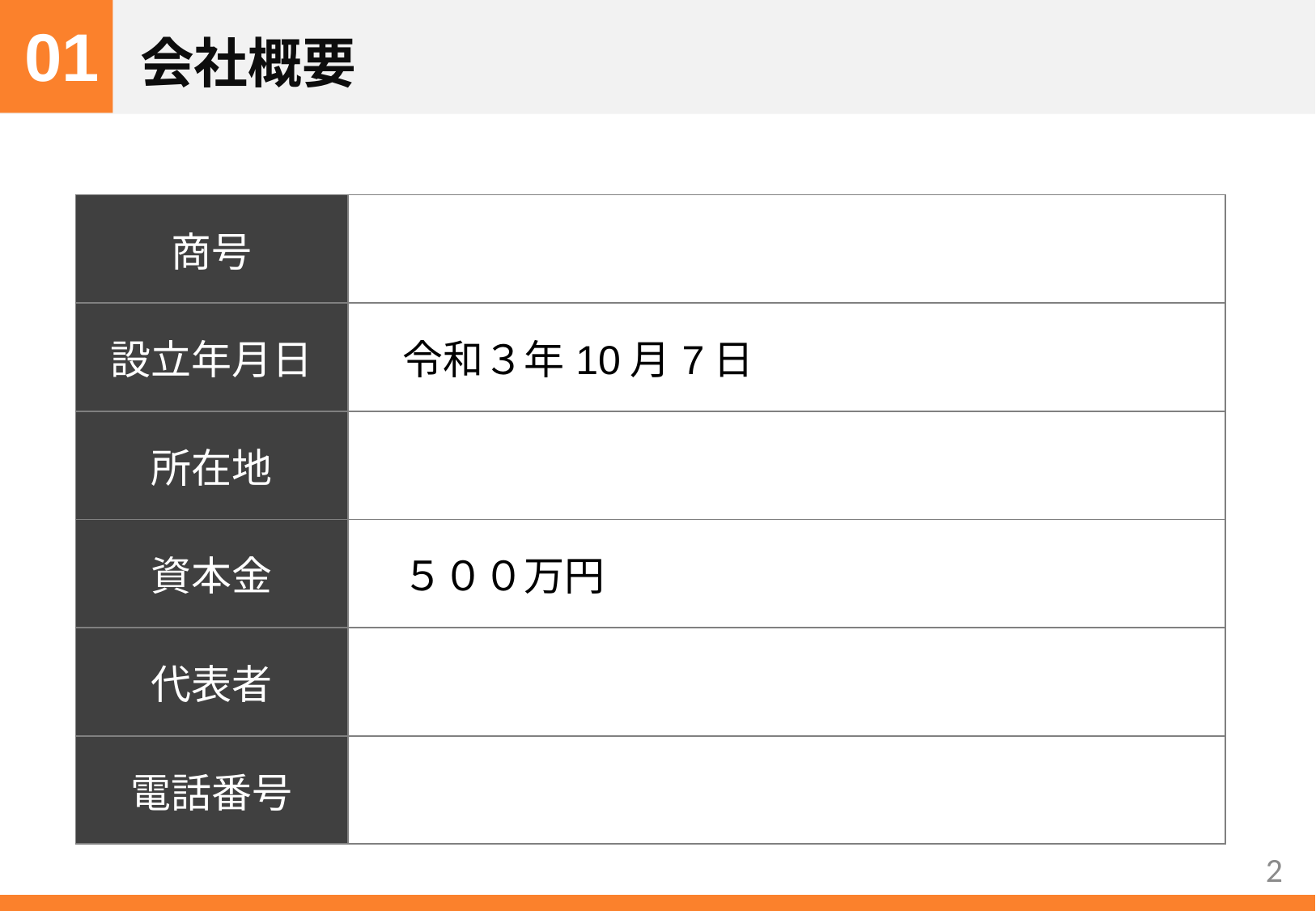

01
# 会社概要
| 商号 |  |
| --- | --- |
| 設立年月日 | 令和３年10月7日 |
| 所在地 |  |
| 資本金 | ５００万円 |
| 代表者 |  |
| 電話番号 |  |
2